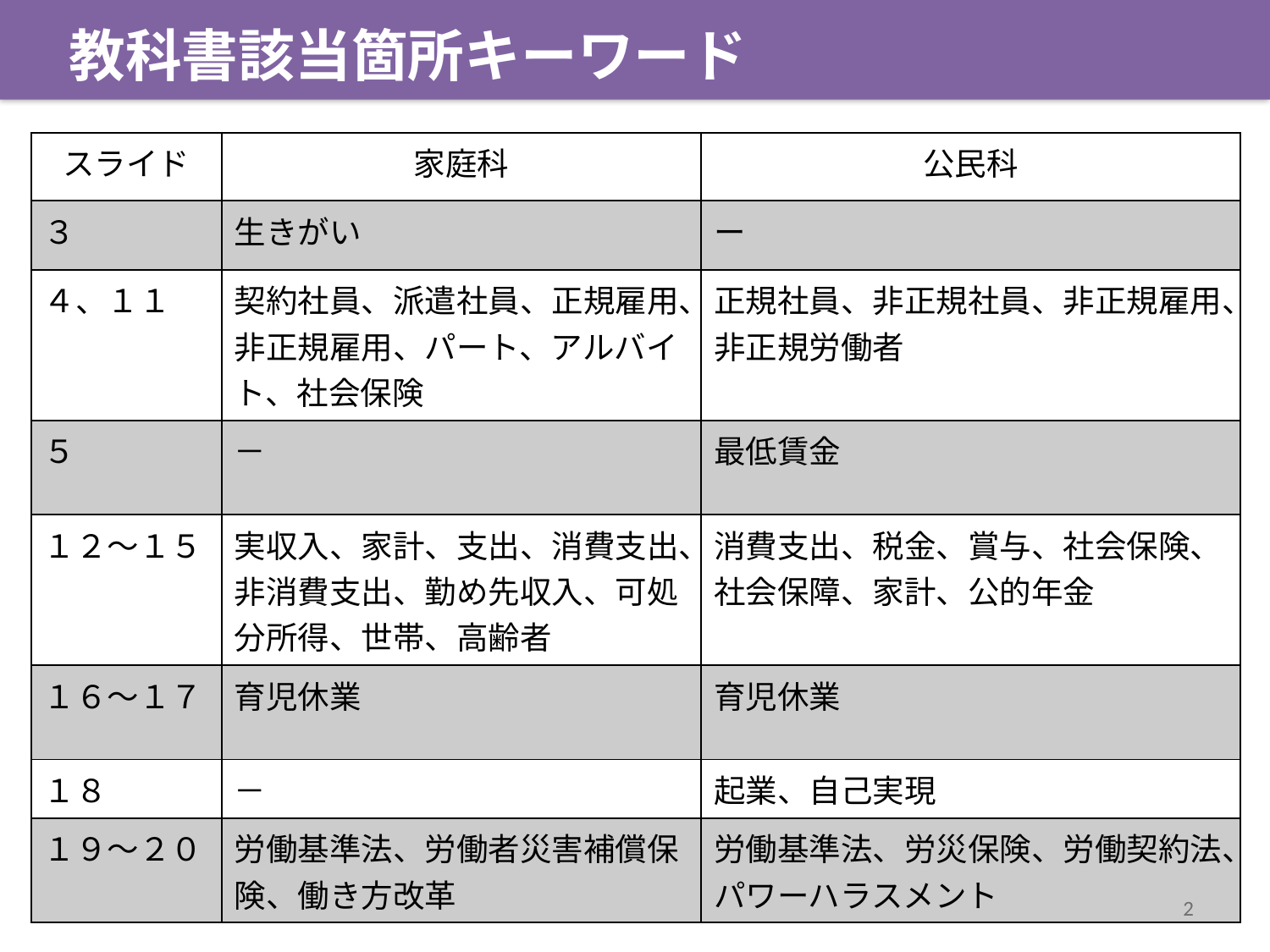

教科書該当箇所キーワード
| スライド | 家庭科 | 公民科 |
| --- | --- | --- |
| ３ | 生きがい | ー |
| ４、１１ | 契約社員、派遣社員、正規雇用、非正規雇用、パート、アルバイト、社会保険 | 正規社員、非正規社員、非正規雇用、非正規労働者 |
| ５ | － | 最低賃金 |
| １２～１５ | 実収入、家計、支出、消費支出、非消費支出、勤め先収入、可処分所得、世帯、高齢者 | 消費支出、税金、賞与、社会保険、社会保障、家計、公的年金 |
| １６～１７ | 育児休業 | 育児休業 |
| １８ | － | 起業、自己実現 |
| １９～２０ | 労働基準法、労働者災害補償保険、働き方改革 | 労働基準法、労災保険、労働契約法、パワーハラスメント |
2